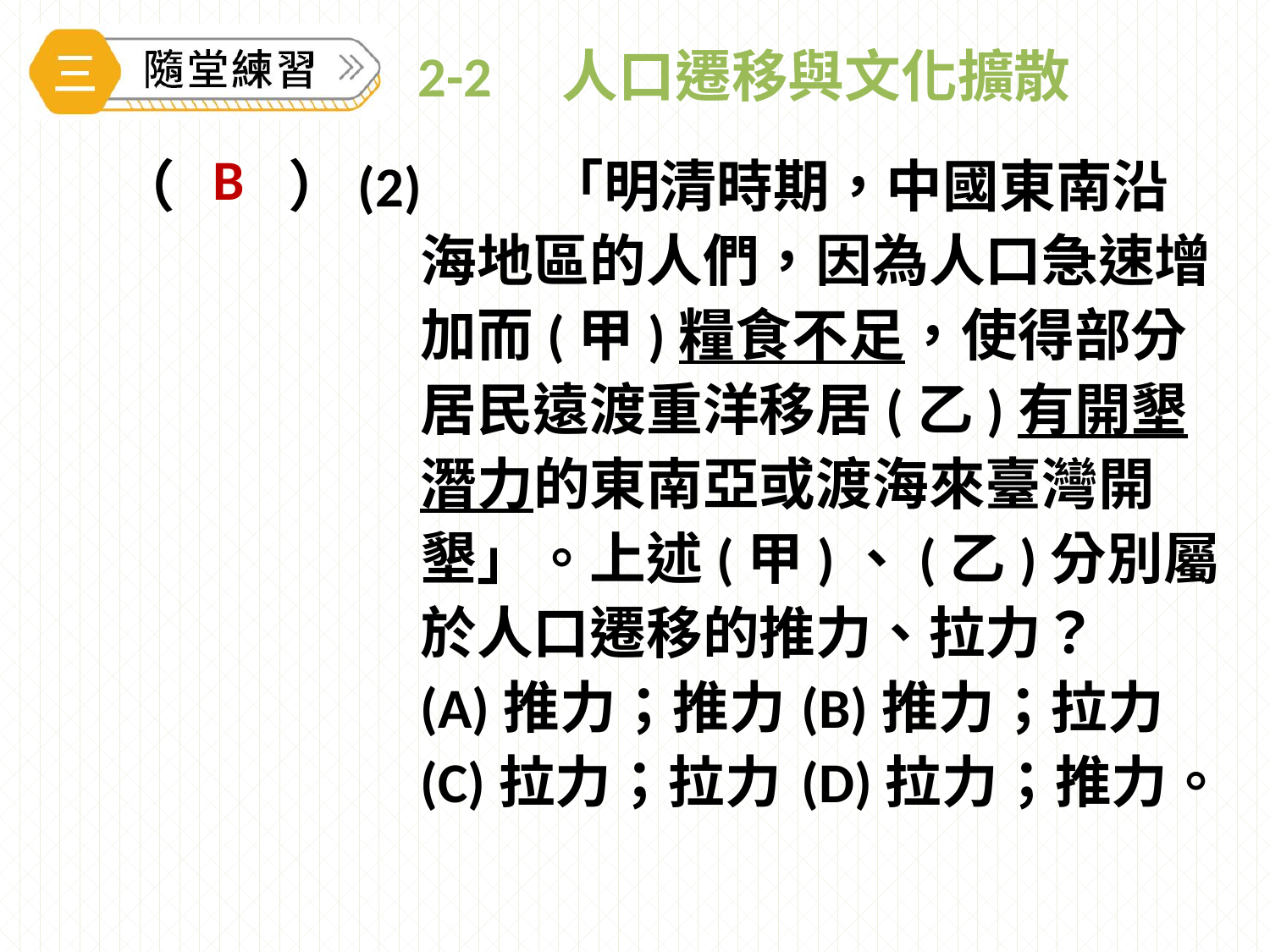

# 2-2　人口遷移與文化擴散
（　　）(2)	「明清時期，中國東南沿海地區的人們，因為人口急速增加而(甲)糧食不足，使得部分居民遠渡重洋移居(乙)有開墾潛力的東南亞或渡海來臺灣開墾」。上述(甲)、(乙)分別屬於人口遷移的推力、拉力？
(A)推力；推力	(B)推力；拉力
(C)拉力；拉力	(D)拉力；推力。
B